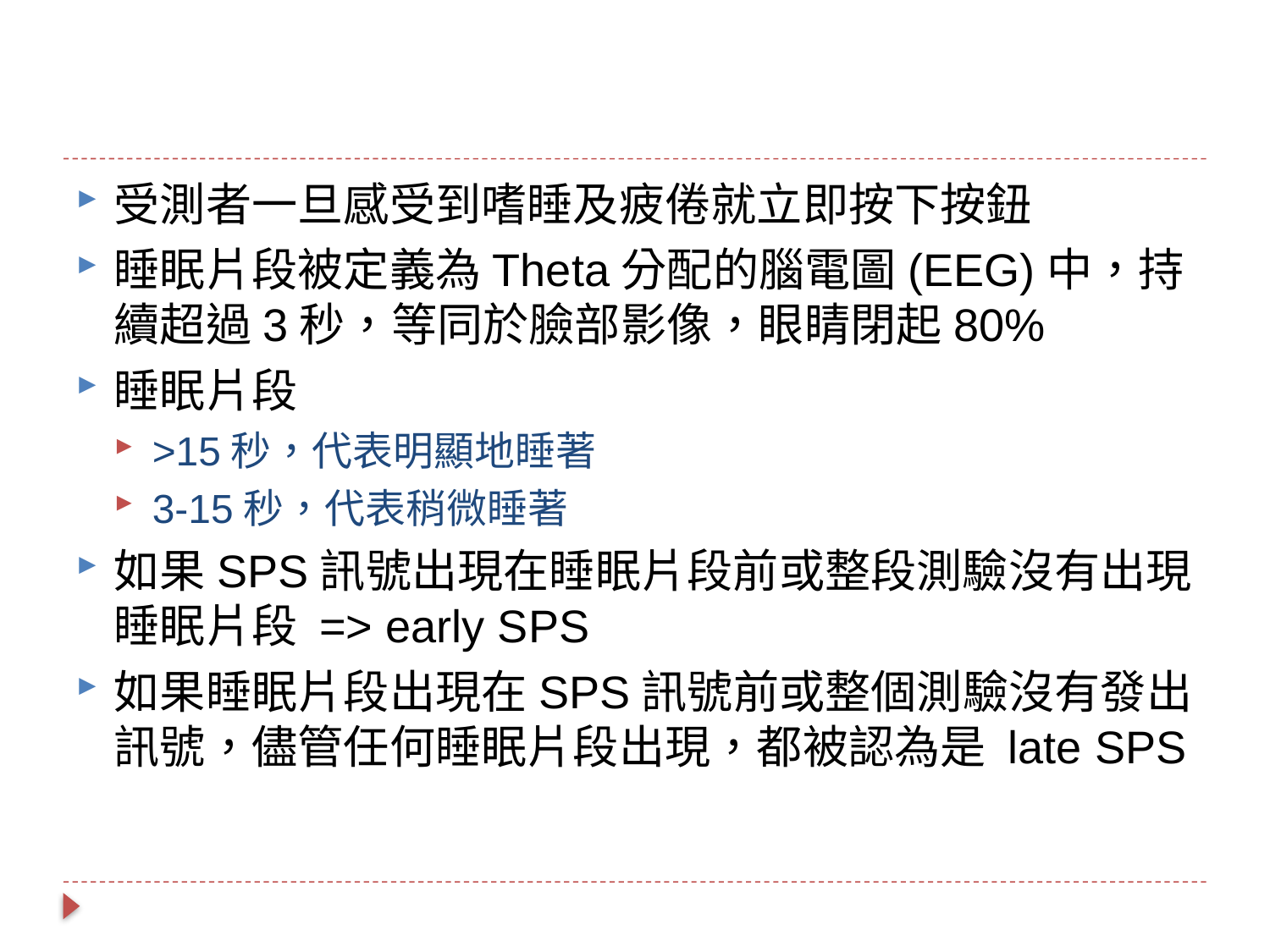

#
受測者一旦感受到嗜睡及疲倦就立即按下按鈕
睡眠片段被定義為Theta分配的腦電圖(EEG)中，持續超過3秒，等同於臉部影像，眼睛閉起80%
睡眠片段
>15秒，代表明顯地睡著
3-15秒，代表稍微睡著
如果SPS訊號出現在睡眠片段前或整段測驗沒有出現睡眠片段 => early SPS
如果睡眠片段出現在SPS訊號前或整個測驗沒有發出訊號，儘管任何睡眠片段出現，都被認為是 late SPS